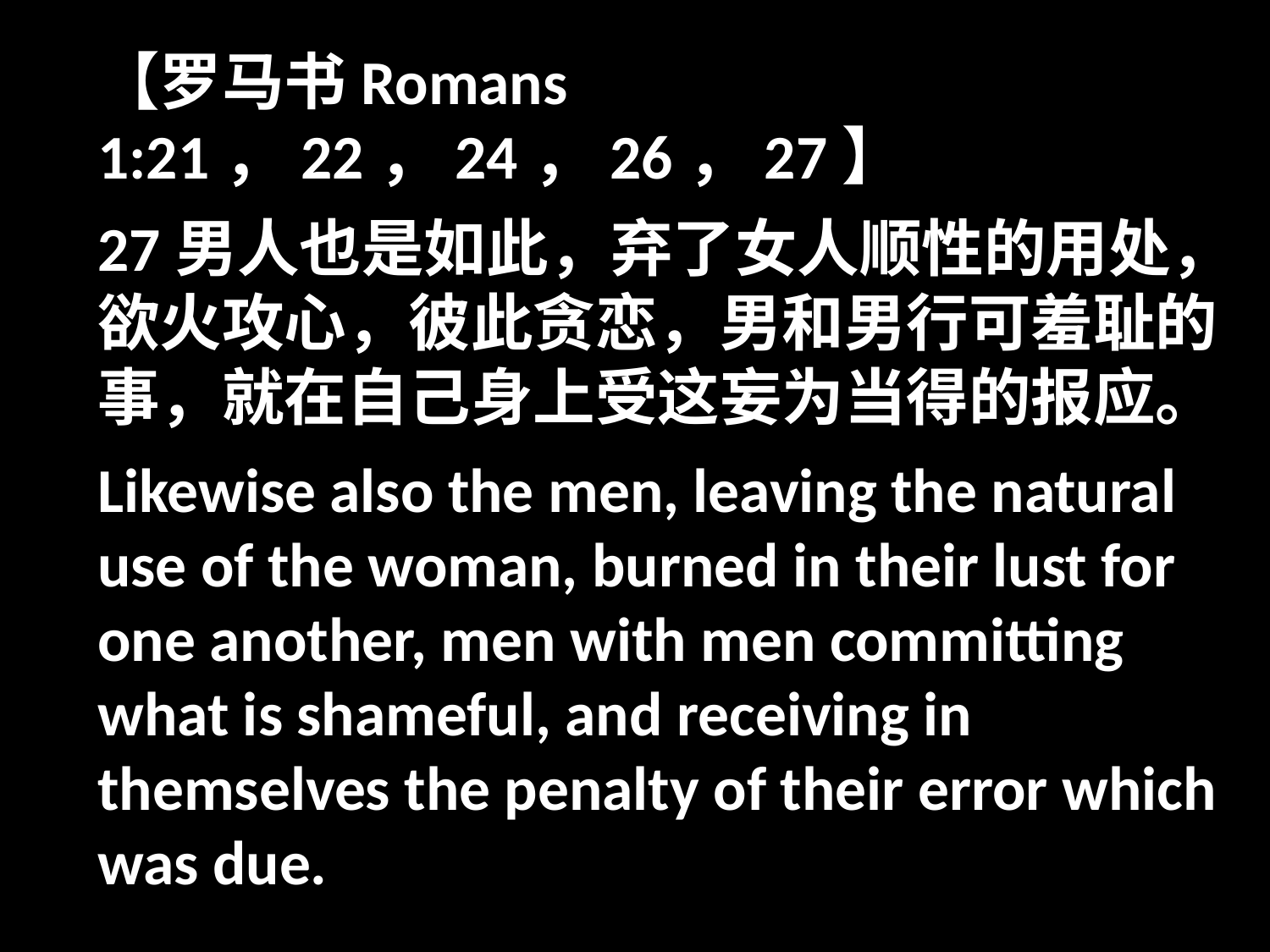

【罗马书Romans 1:21，22，24，26，27】
27男人也是如此，弃了女人顺性的用处，欲火攻心，彼此贪恋，男和男行可羞耻的事，就在自己身上受这妄为当得的报应。
Likewise also the men, leaving the natural use of the woman, burned in their lust for one another, men with men committing what is shameful, and receiving in themselves the penalty of their error which was due.